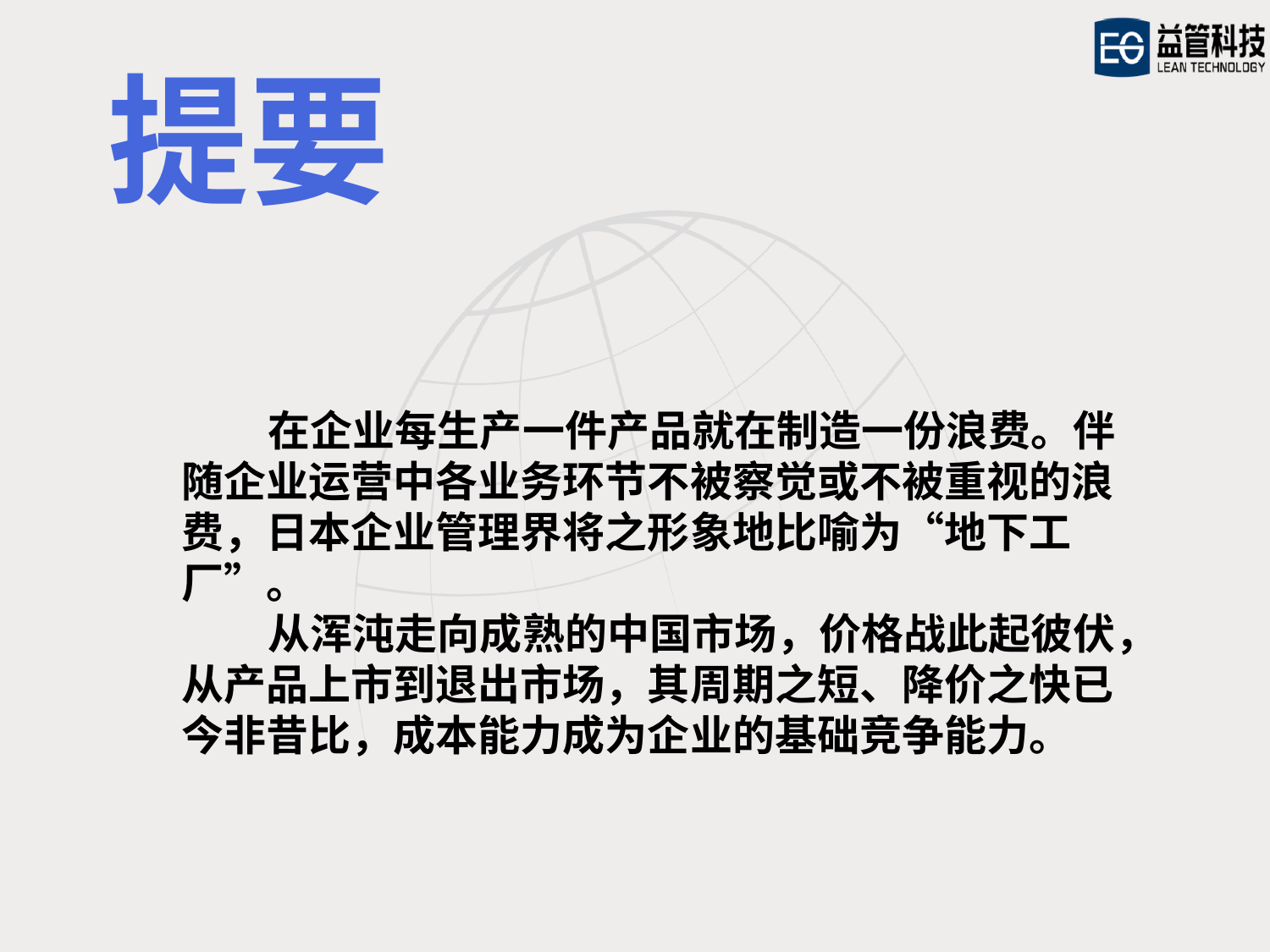

提要
        在企业每生产一件产品就在制造一份浪费。伴随企业运营中各业务环节不被察觉或不被重视的浪费，日本企业管理界将之形象地比喻为“地下工厂”。
        从浑沌走向成熟的中国市场，价格战此起彼伏，从产品上市到退出市场，其周期之短、降价之快已今非昔比，成本能力成为企业的基础竞争能力。